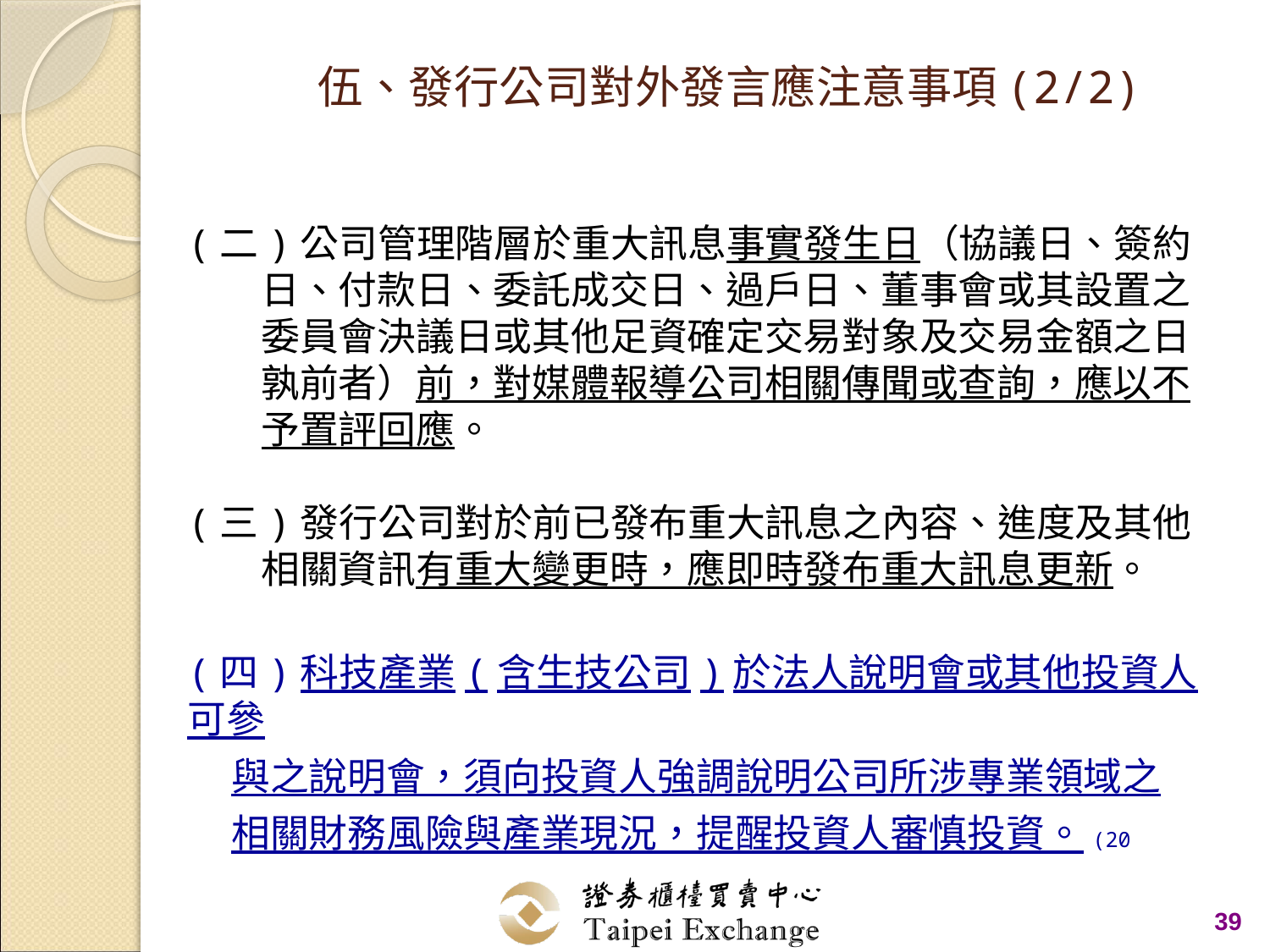

# 伍、發行公司對外發言應注意事項(2/2)

(二)公司管理階層於重大訊息事實發生日（協議日、簽約日、付款日、委託成交日、過戶日、董事會或其設置之委員會決議日或其他足資確定交易對象及交易金額之日孰前者）前，對媒體報導公司相關傳聞或查詢，應以不予置評回應。

(三)發行公司對於前已發布重大訊息之內容、進度及其他相關資訊有重大變更時，應即時發布重大訊息更新。

(四)科技產業(含生技公司)於法人說明會或其他投資人可參
    與之說明會，須向投資人強調說明公司所涉專業領域之
    相關財務風險與產業現況，提醒投資人審慎投資。(20

39